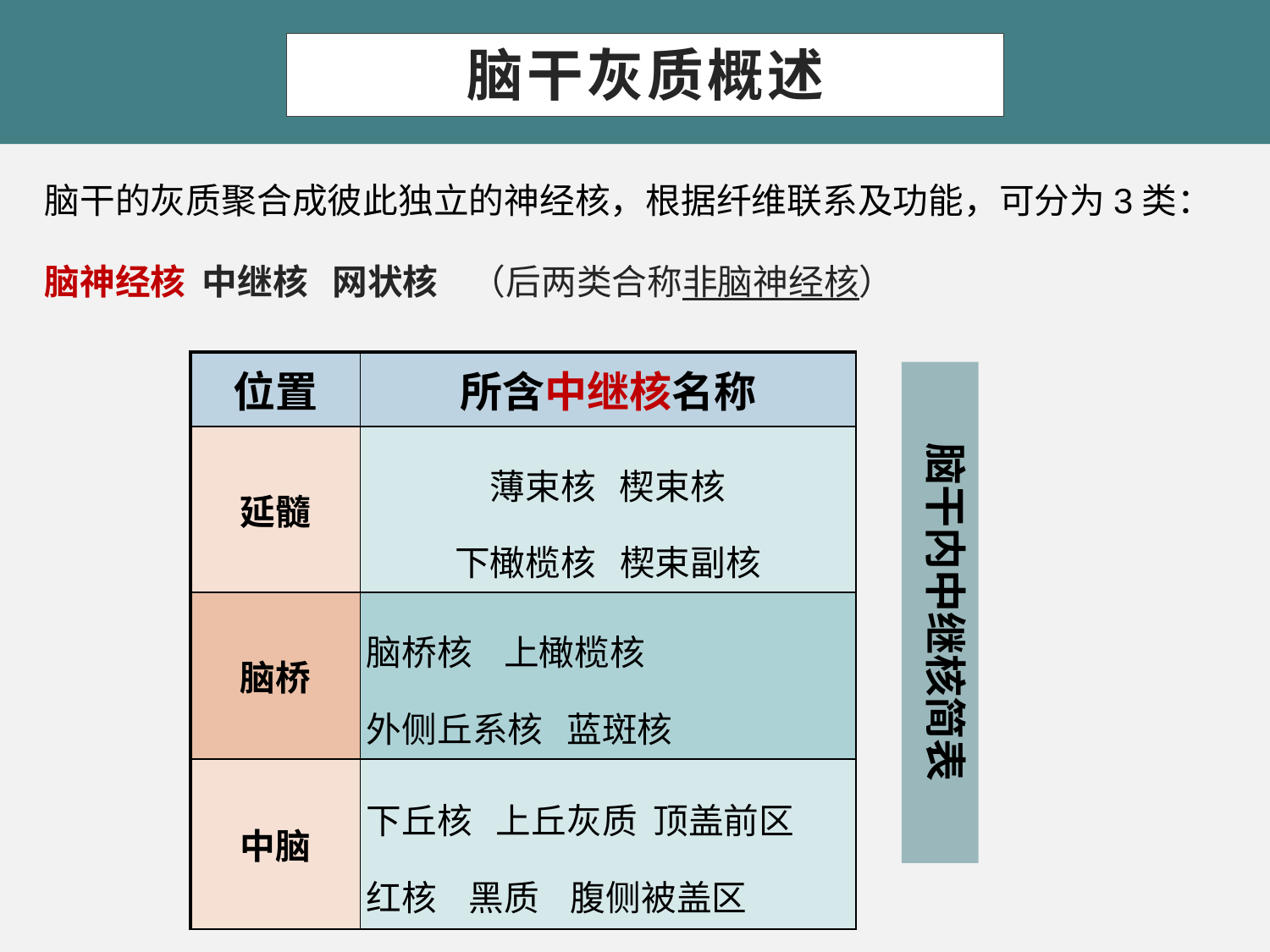

脑干灰质概述
脑干的灰质聚合成彼此独立的神经核，根据纤维联系及功能，可分为3类：
脑神经核  中继核   网状核    （后两类合称非脑神经核）
| 位置 | 所含中继核名称 |
| --- | --- |
| 延髓 | 薄束核 楔束核 下橄榄核 楔束副核 |
| 脑桥 | 脑桥核 上橄榄核 外侧丘系核 蓝斑核 |
| 中脑 | 下丘核 上丘灰质 顶盖前区 红核 黑质 腹侧被盖区 |
脑干内中继核简表